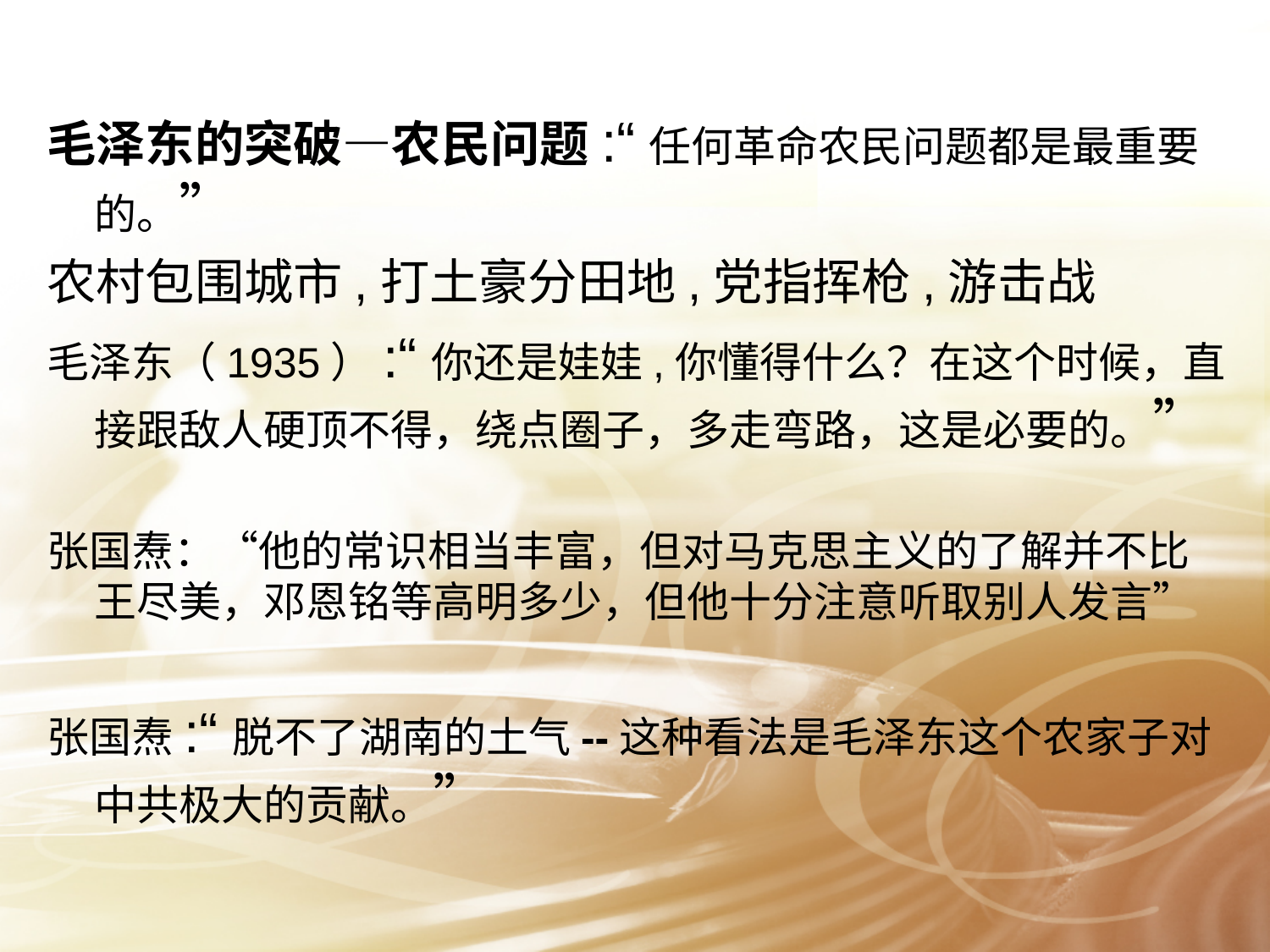

#
毛泽东的突破—农民问题:“任何革命农民问题都是最重要的。”
农村包围城市,打土豪分田地,党指挥枪,游击战
毛泽东（1935）:“你还是娃娃,你懂得什么？在这个时候，直接跟敌人硬顶不得，绕点圈子，多走弯路，这是必要的。”

张国焘：“他的常识相当丰富，但对马克思主义的了解并不比王尽美，邓恩铭等高明多少，但他十分注意听取别人发言”

张国焘:“脱不了湖南的土气--这种看法是毛泽东这个农家子对中共极大的贡献。”